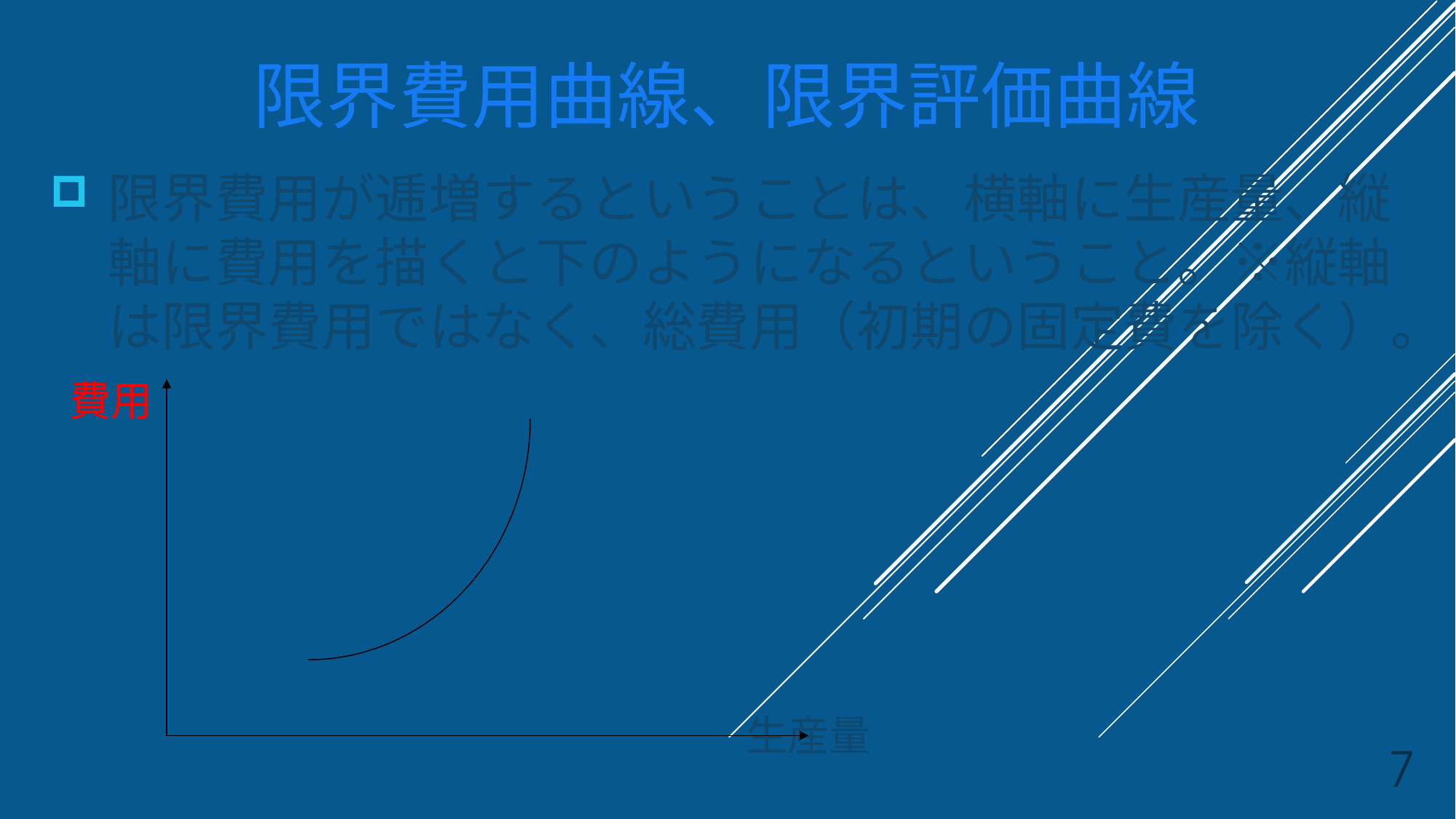

# 限界費用曲線、限界評価曲線
限界費用が逓増するということは、横軸に生産量、縦軸に費用を描くと下のようになるということ。※縦軸は限界費用ではなく、総費用（初期の固定費を除く）。
 費用

                                                               　　  生産量

7